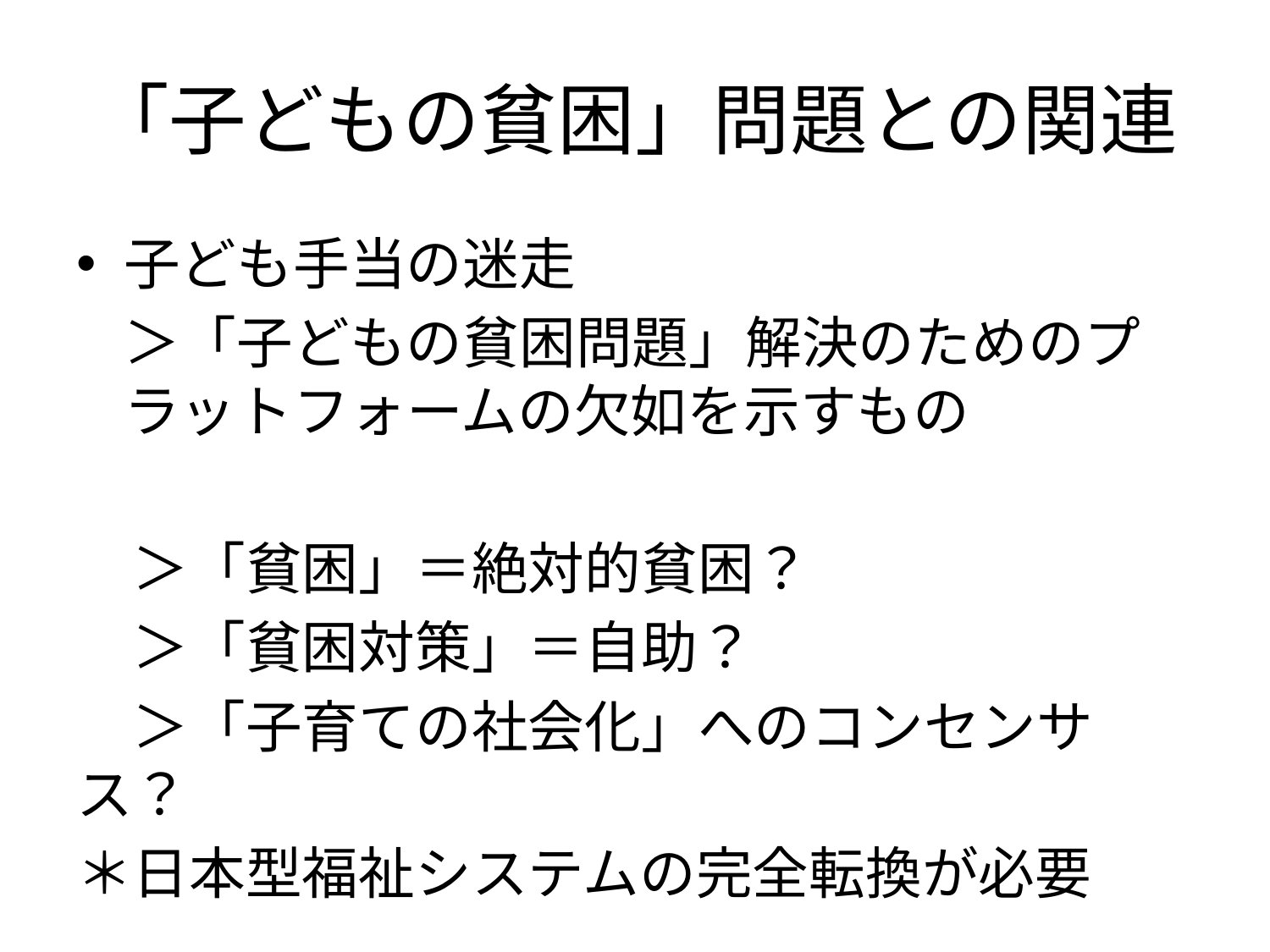

# 「子どもの貧困」問題との関連
子ども手当の迷走
	＞「子どもの貧困問題」解決のためのプラットフォームの欠如を示すもの

　＞「貧困」＝絶対的貧困？
　＞「貧困対策」＝自助？
　＞「子育ての社会化」へのコンセンサス？
＊日本型福祉システムの完全転換が必要